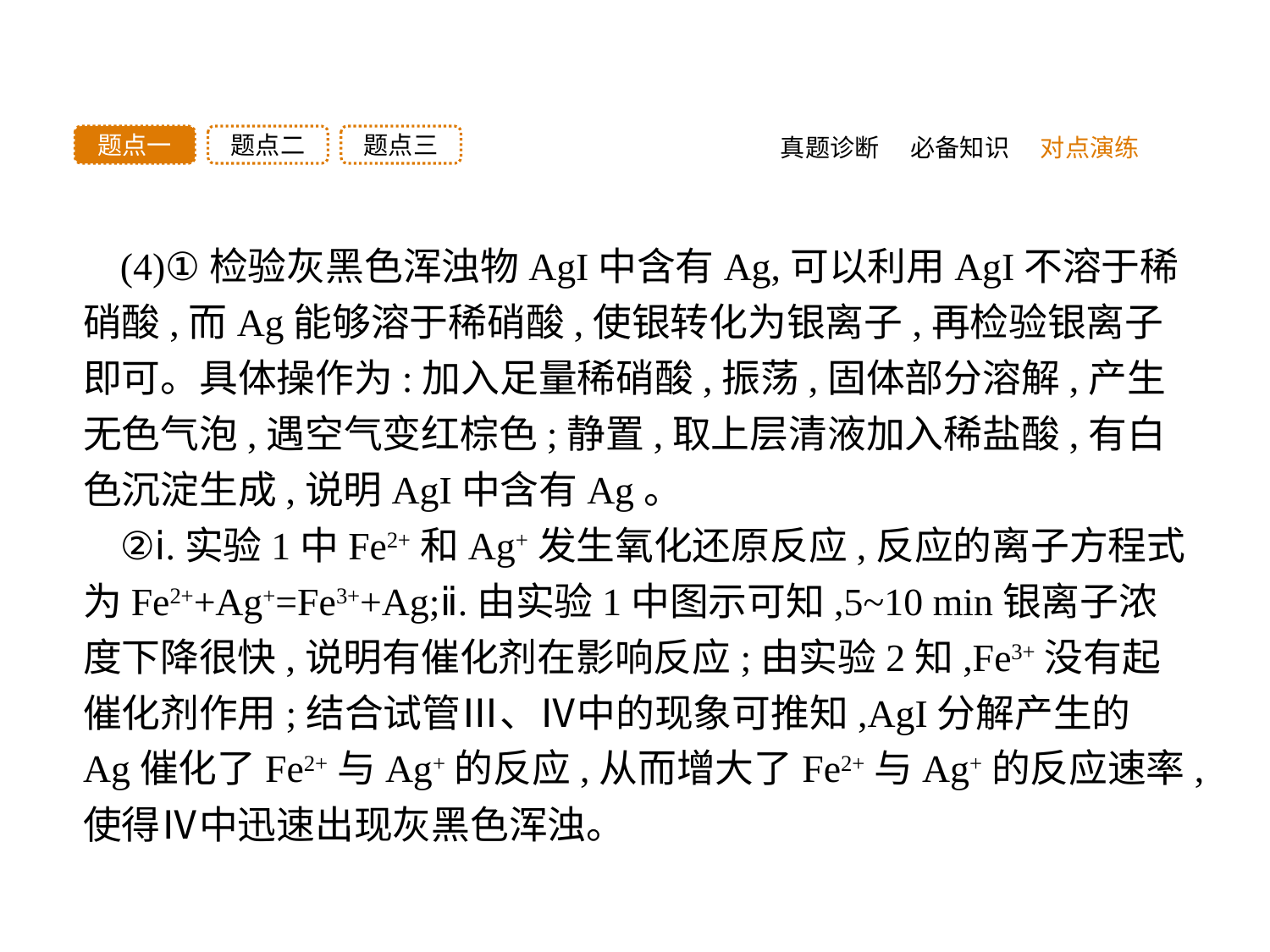

题点三
题点二
题点一
真题诊断
必备知识
对点演练
(4)①检验灰黑色浑浊物AgI中含有Ag,可以利用AgI不溶于稀硝酸,而Ag能够溶于稀硝酸,使银转化为银离子,再检验银离子即可。具体操作为:加入足量稀硝酸,振荡,固体部分溶解,产生无色气泡,遇空气变红棕色;静置,取上层清液加入稀盐酸,有白色沉淀生成,说明AgI中含有Ag。
②ⅰ.实验1中Fe2+和Ag+发生氧化还原反应,反应的离子方程式为Fe2++Ag+=Fe3++Ag;ⅱ.由实验1中图示可知,5~10 min银离子浓度下降很快,说明有催化剂在影响反应;由实验2知,Fe3+没有起催化剂作用;结合试管Ⅲ、Ⅳ中的现象可推知,AgI分解产生的Ag催化了Fe2+与Ag+的反应,从而增大了Fe2+与Ag+的反应速率,使得Ⅳ中迅速出现灰黑色浑浊。